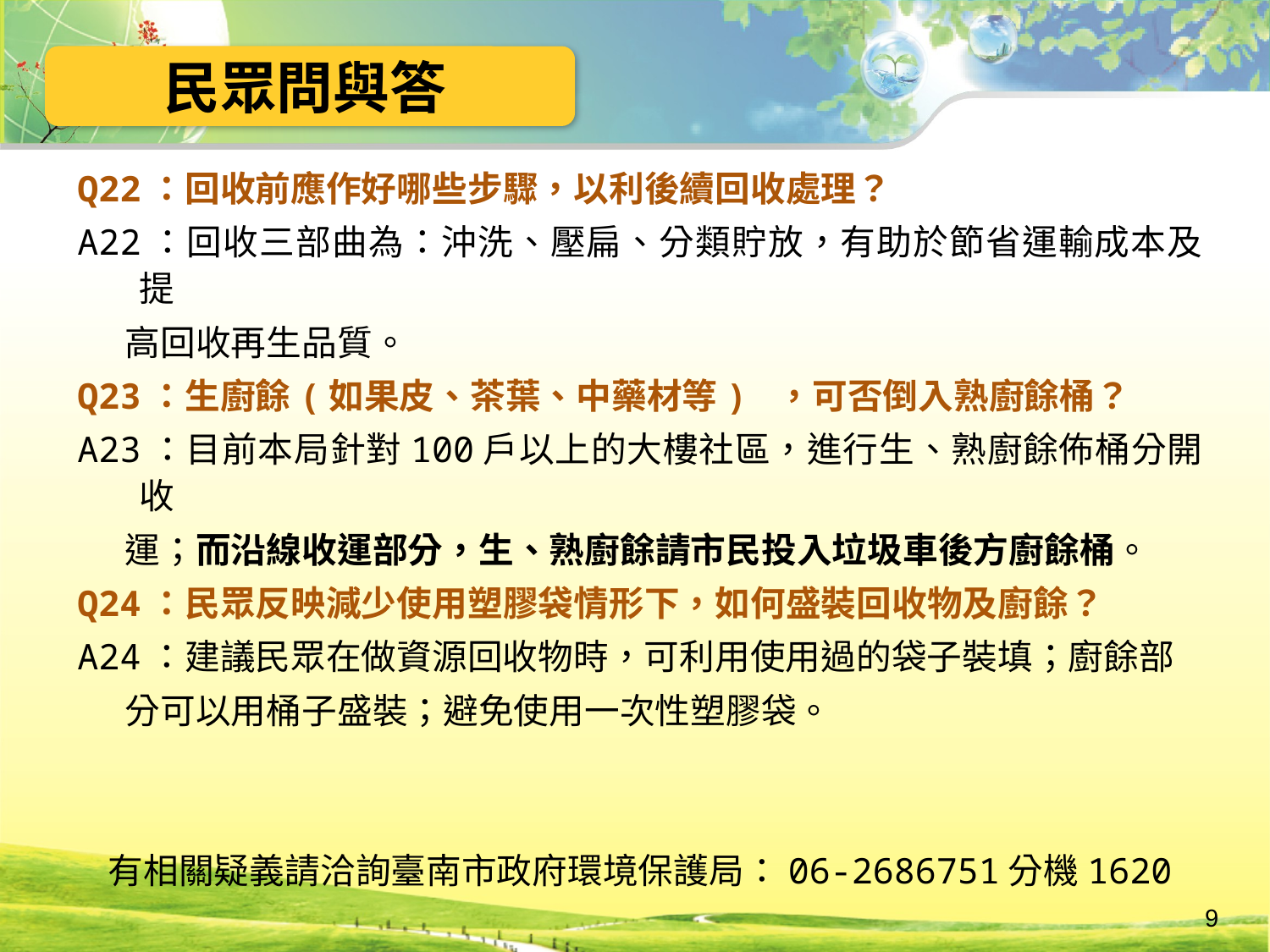

民眾問與答
Q22：回收前應作好哪些步驟，以利後續回收處理？
A22：回收三部曲為：沖洗、壓扁、分類貯放，有助於節省運輸成本及提
     高回收再生品質。
Q23：生廚餘(如果皮、茶葉、中藥材等) ，可否倒入熟廚餘桶？
A23：目前本局針對100戶以上的大樓社區，進行生、熟廚餘佈桶分開收
     運；而沿線收運部分，生、熟廚餘請市民投入垃圾車後方廚餘桶。
Q24：民眾反映減少使用塑膠袋情形下，如何盛裝回收物及廚餘？
A24：建議民眾在做資源回收物時，可利用使用過的袋子裝填；廚餘部
     分可以用桶子盛裝；避免使用一次性塑膠袋。

有相關疑義請洽詢臺南市政府環境保護局：06-2686751分機1620
9